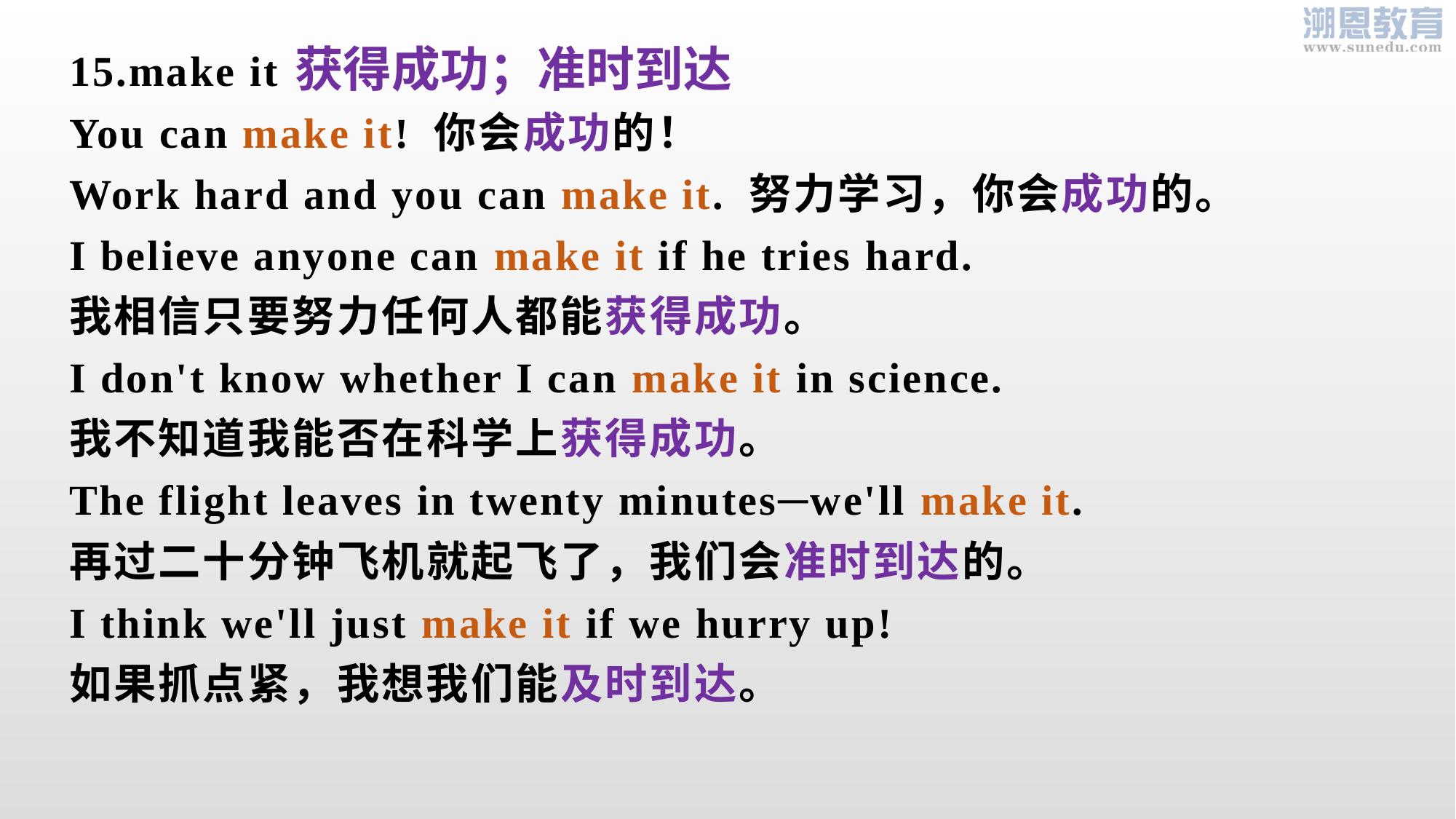

获得成功；准时到达
15.make it
You can make it! 你会成功的！
Work hard and you can make it. 努力学习，你会成功的。
I believe anyone can make it if he tries hard.
我相信只要努力任何人都能获得成功。
I don't know whether I can make it in science.
我不知道我能否在科学上获得成功。
The flight leaves in twenty minutes─we'll make it.
再过二十分钟飞机就起飞了，我们会准时到达的。
I think we'll just make it if we hurry up!
如果抓点紧，我想我们能及时到达。